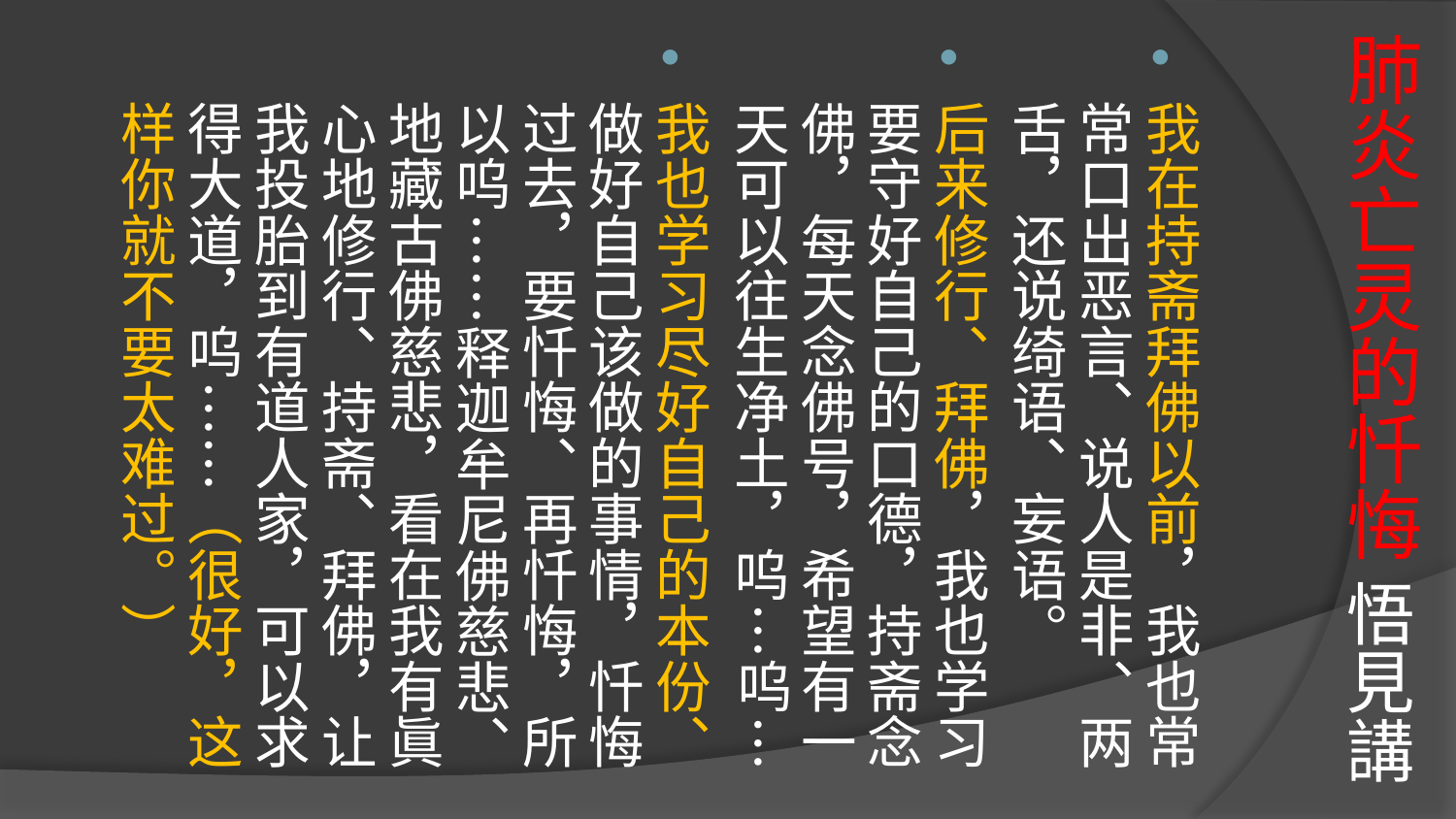

# 肺炎亡灵的忏悔 悟見講
我在持斋拜佛以前，我也常常口出恶言、说人是非、两舌，还说绮语、妄语。
后来修行、拜佛，我也学习要守好自己的口德，持斋念佛，每天念佛号，希望有一天可以往生净土，呜…呜…
我也学习尽好自己的本份、做好自己该做的事情，忏悔过去，要忏悔、再忏悔，所以呜……释迦牟尼佛慈悲、地藏古佛慈悲，看在我有眞心地修行、持斋、拜佛，让我投胎到有道人家，可以求得大道，呜……（很好，这样你就不要太难过。）